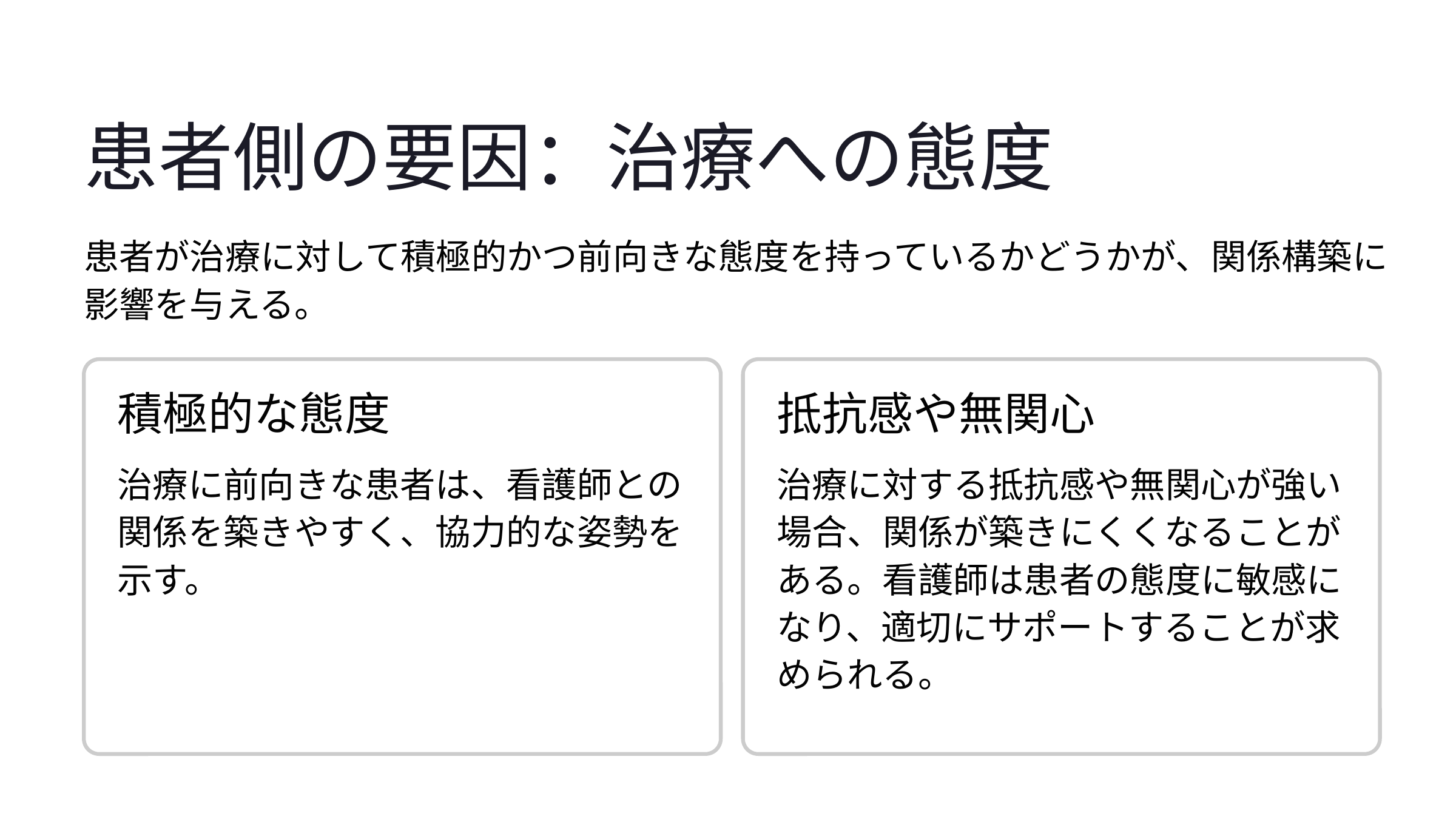

患者側の要因：治療への態度
患者が治療に対して積極的かつ前向きな態度を持っているかどうかが、関係構築に影響を与える。

積極的な態度
抵抗感や無関心
治療に前向きな患者は、看護師との関係を築きやすく、協力的な姿勢を示す。
治療に対する抵抗感や無関心が強い場合、関係が築きにくくなることがある。看護師は患者の態度に敏感になり、適切にサポートすることが求められる。